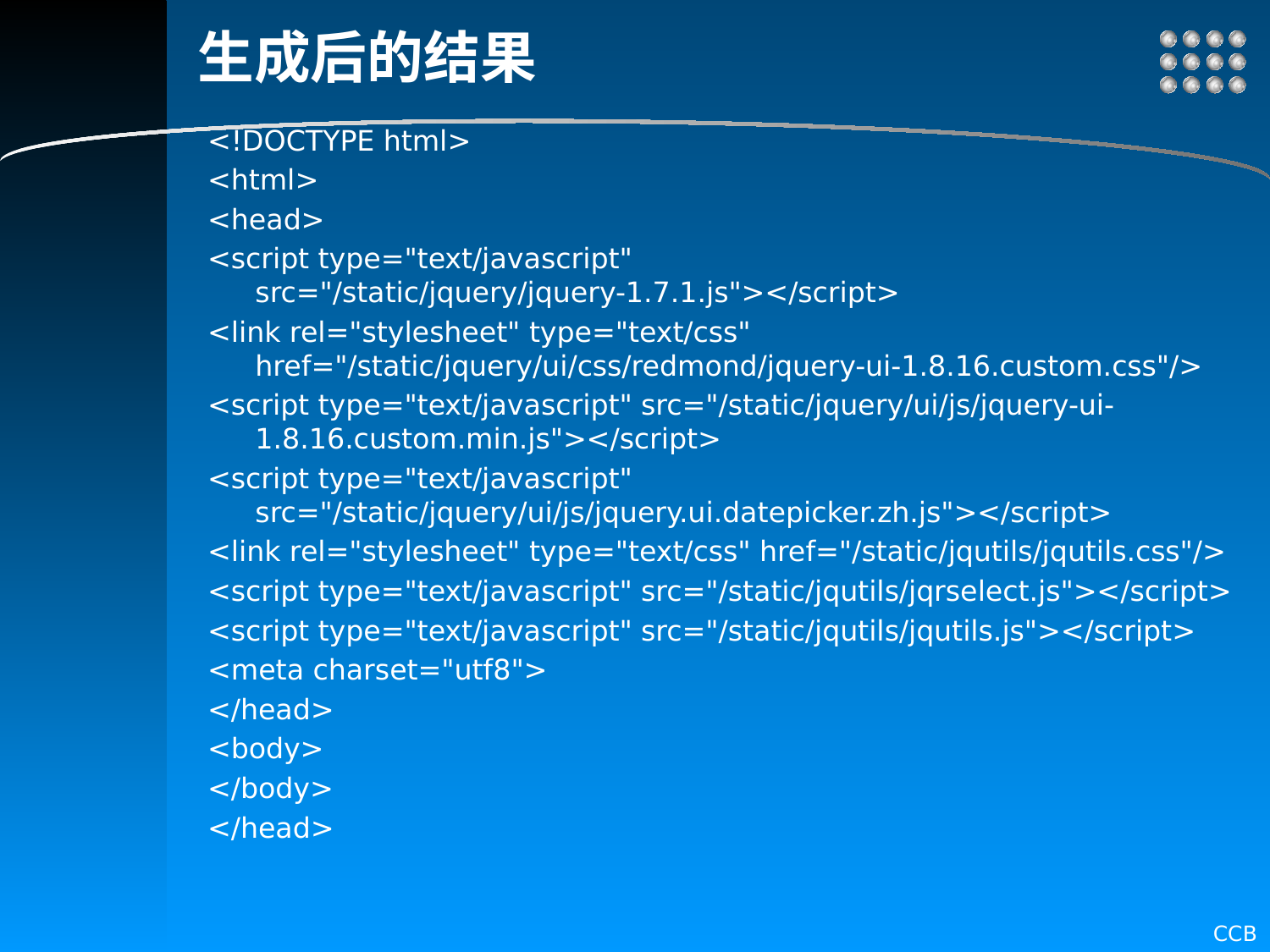

# 生成后的结果
<!DOCTYPE html>
<html>
<head>
<script type="text/javascript" src="/static/jquery/jquery-1.7.1.js"></script>
<link rel="stylesheet" type="text/css" href="/static/jquery/ui/css/redmond/jquery-ui-1.8.16.custom.css"/>
<script type="text/javascript" src="/static/jquery/ui/js/jquery-ui-1.8.16.custom.min.js"></script>
<script type="text/javascript" src="/static/jquery/ui/js/jquery.ui.datepicker.zh.js"></script>
<link rel="stylesheet" type="text/css" href="/static/jqutils/jqutils.css"/>
<script type="text/javascript" src="/static/jqutils/jqrselect.js"></script>
<script type="text/javascript" src="/static/jqutils/jqutils.js"></script>
<meta charset="utf8">
</head>
<body>
</body>
</head>